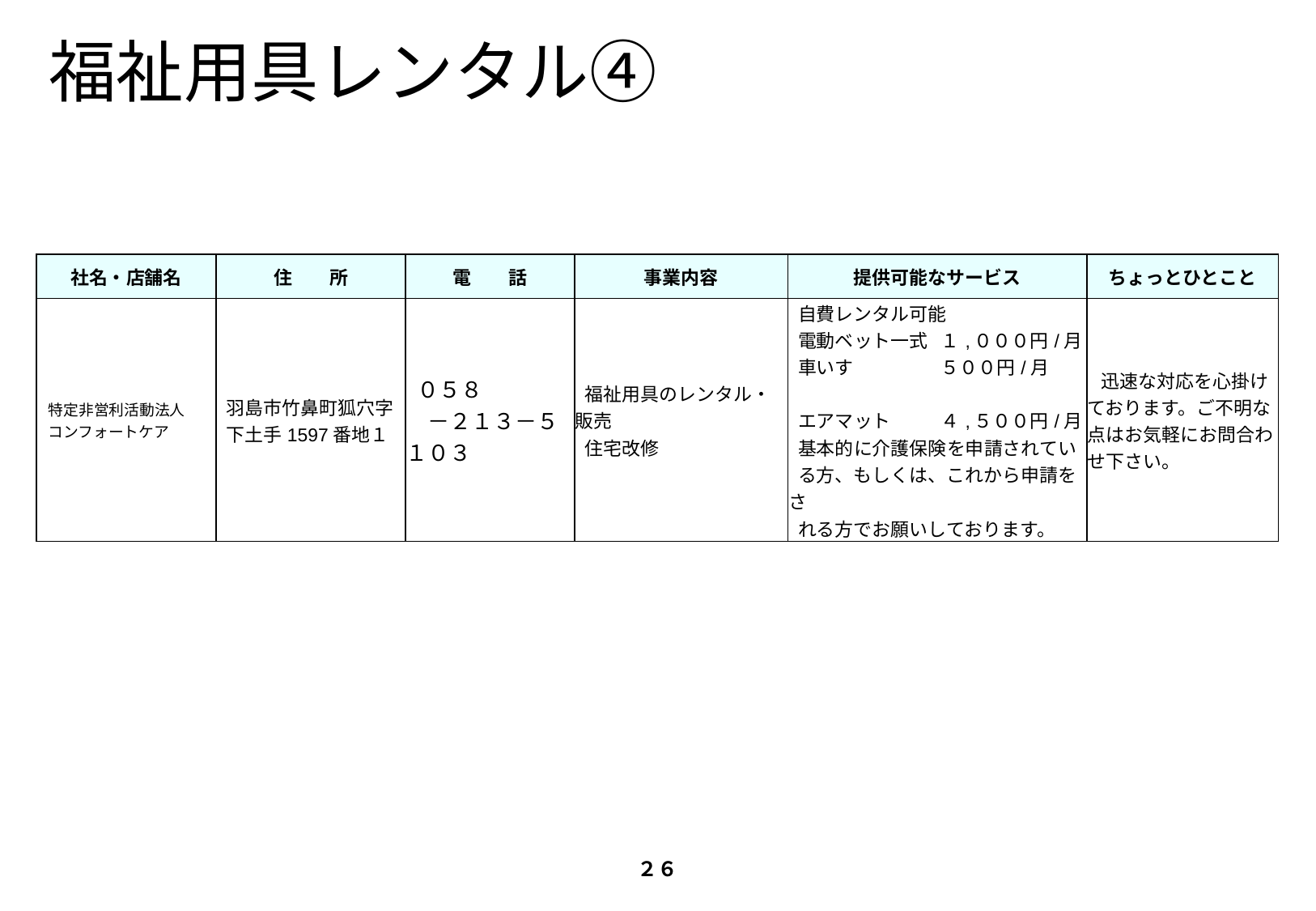

# 福祉用具レンタル④
| 社名・店舗名 | 住　　所 | 電　　話 | 事業内容 | 提供可能なサービス | ちょっとひとこと |
| --- | --- | --- | --- | --- | --- |
| 特定非営利活動法人　 コンフォートケア | 羽島市竹鼻町狐穴字 下土手1597番地１ | ０５８ 　－２１３－５１０３ | 福祉用具のレンタル・販売 住宅改修 | 自費レンタル可能 電動ベット一式 １,０００円/月 車いす　　　　 ５００円/月　　 エアマット　　 ４,５００円/月 基本的に介護保険を申請されてい る方、もしくは、これから申請をさ れる方でお願いしております。 | 迅速な対応を心掛けております。ご不明な点はお気軽にお問合わせ下さい。 |
２６